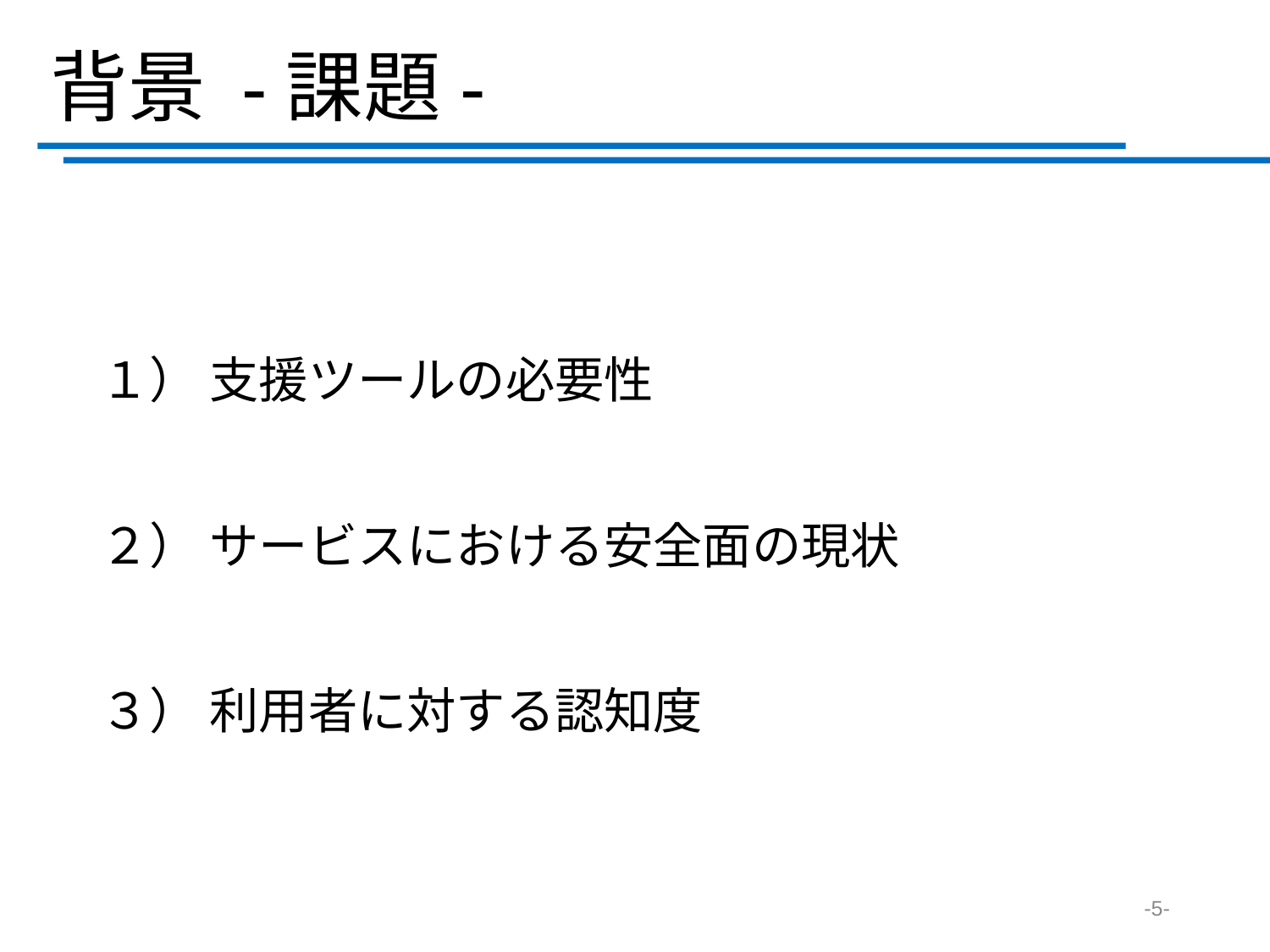

# 背景 -課題-
１） 支援ツールの必要性
２） サービスにおける安全面の現状
３） 利用者に対する認知度

-5-